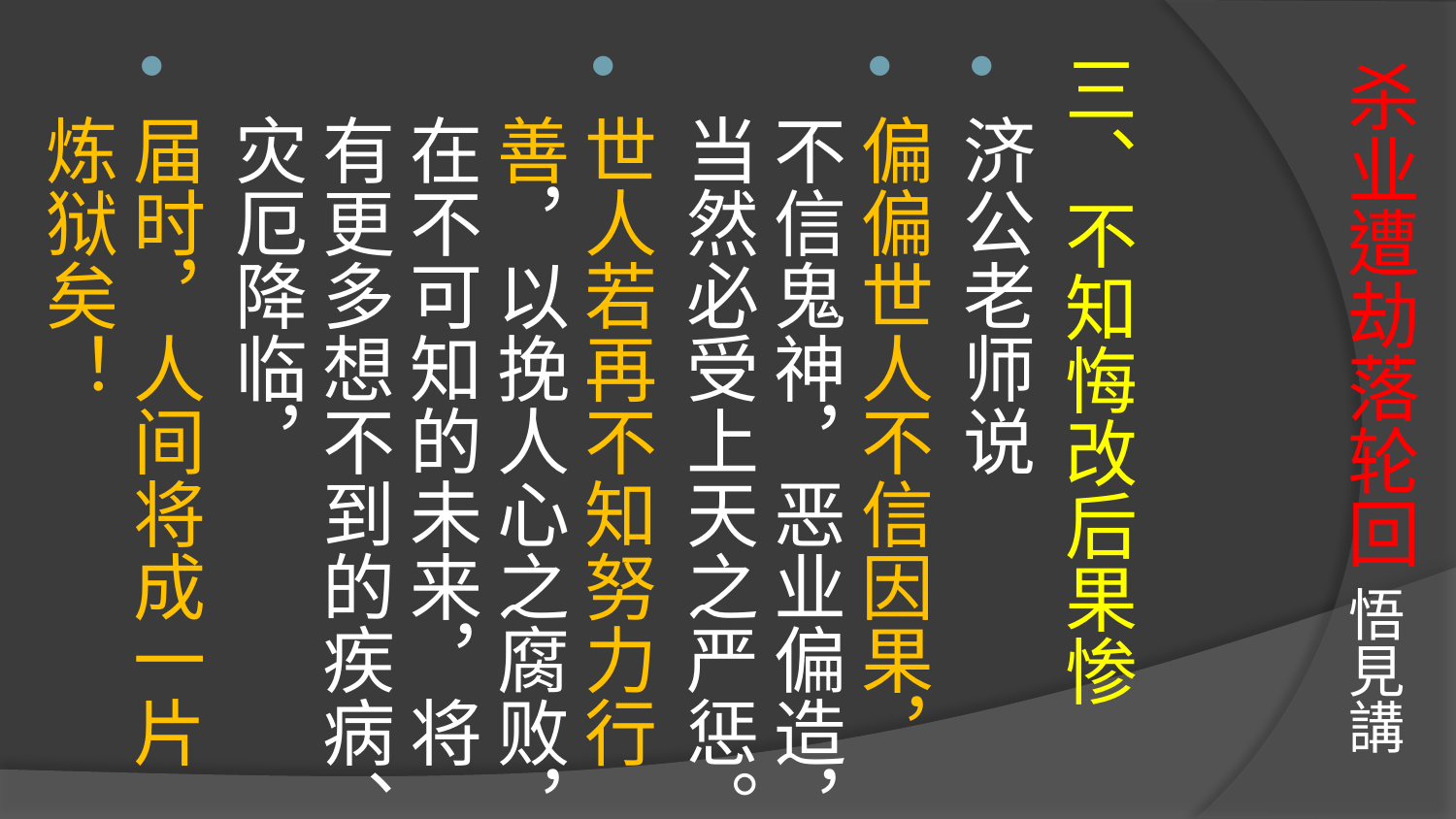

# 杀业遭劫落轮回 悟見講
三、不知悔改后果惨
济公老师说
偏偏世人不信因果，不信鬼神，恶业偏造，当然必受上天之严惩。
世人若再不知努力行善，以挽人心之腐败，在不可知的未来，将有更多想不到的疾病、灾厄降临，
届时，人间将成一片炼狱矣！